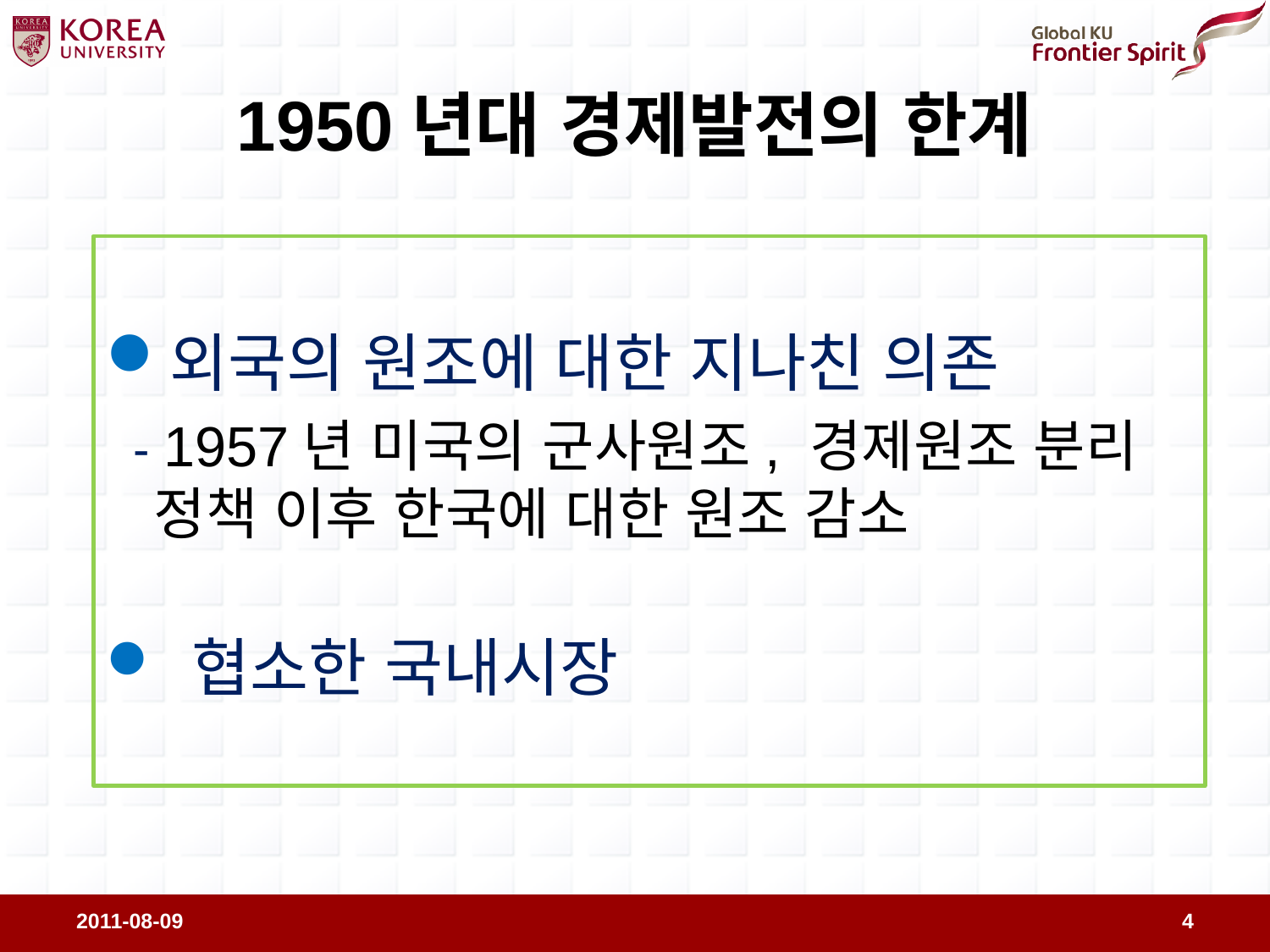

# 1950년대 경제발전의 한계

외국의 원조에 대한 지나친 의존
  - 1957년 미국의 군사원조, 경제원조 분리 정책 이후 한국에 대한 원조 감소

 협소한 국내시장

2011-08-09
4